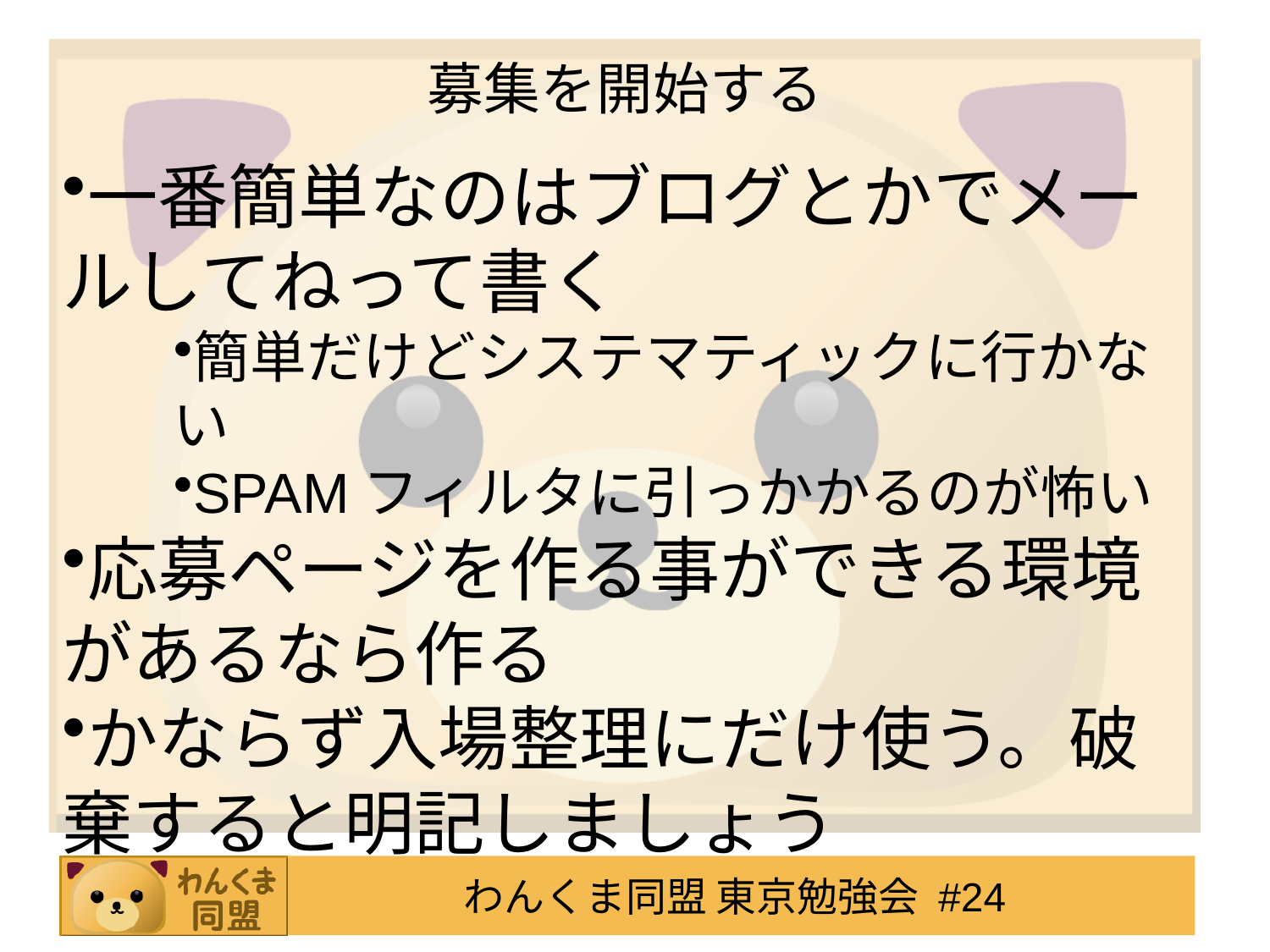

# 募集を開始する
一番簡単なのはブログとかでメールしてねって書く
簡単だけどシステマティックに行かない
SPAMフィルタに引っかかるのが怖い
応募ページを作る事ができる環境があるなら作る
かならず入場整理にだけ使う。破棄すると明記しましょう